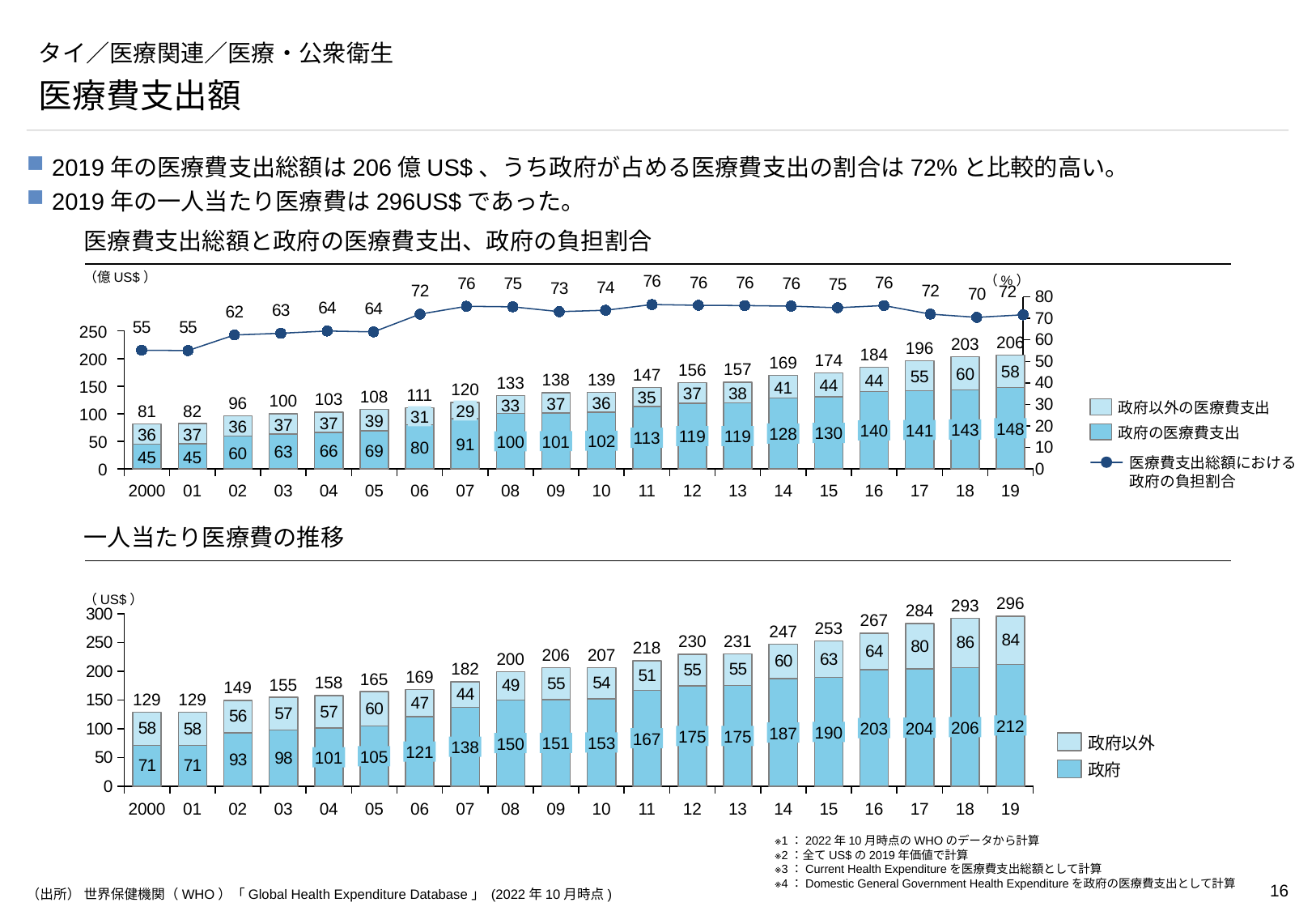

# タイ／医療関連／医療・公衆衛生
医療費支出額
2019年の医療費支出総額は206億US$、うち政府が占める医療費支出の割合は72%と比較的高い。
2019年の一人当たり医療費は296US$であった。
医療費支出総額と政府の医療費支出、政府の負担割合
（億US$）

### Chart

| Category |  |
|---|---|
（%）

### Chart

| Category |  |  |
|---|---|---|
250
206
203
196
184
200
174
169
157
156
58
60
147
55
139
138
44
133
44
150
41
120
38
37
111
108
35
103
100
36
96
37
33
政府以外の医療費支出

82
29
81
100
31
39
37
37
36
148
143
141
140
130
128
政府の医療費支出
37

36
119
119
113
102
101
50
100
91
80
69
66
63
60
45
45
医療費支出総額における
政府の負担割合

0
2000
01
02
03
04
05
06
07
08
09
10
11
12
13
14
15
16
17
18
19
一人当たり医療費の推移
（US$）
296
293
284

### Chart

| Category |  |  |
|---|---|---|
267
253
247
231
230
218
207
206
200
182
169
165
158
155
149
129
129
212
206
204
203
190
187
175
175
167
153
政府以外
151
150

138
121
105
101
政府

2000
01
02
03
04
05
06
07
08
09
10
11
12
13
14
15
16
17
18
19
※1：2022年10月時点のWHOのデータから計算
※2：全てUS$の2019年価値で計算
※3：Current Health Expenditureを医療費支出総額として計算
※4：Domestic General Government Health Expenditureを政府の医療費支出として計算
（出所） 世界保健機関（WHO）「Global Health Expenditure Database」 (2022年10月時点)